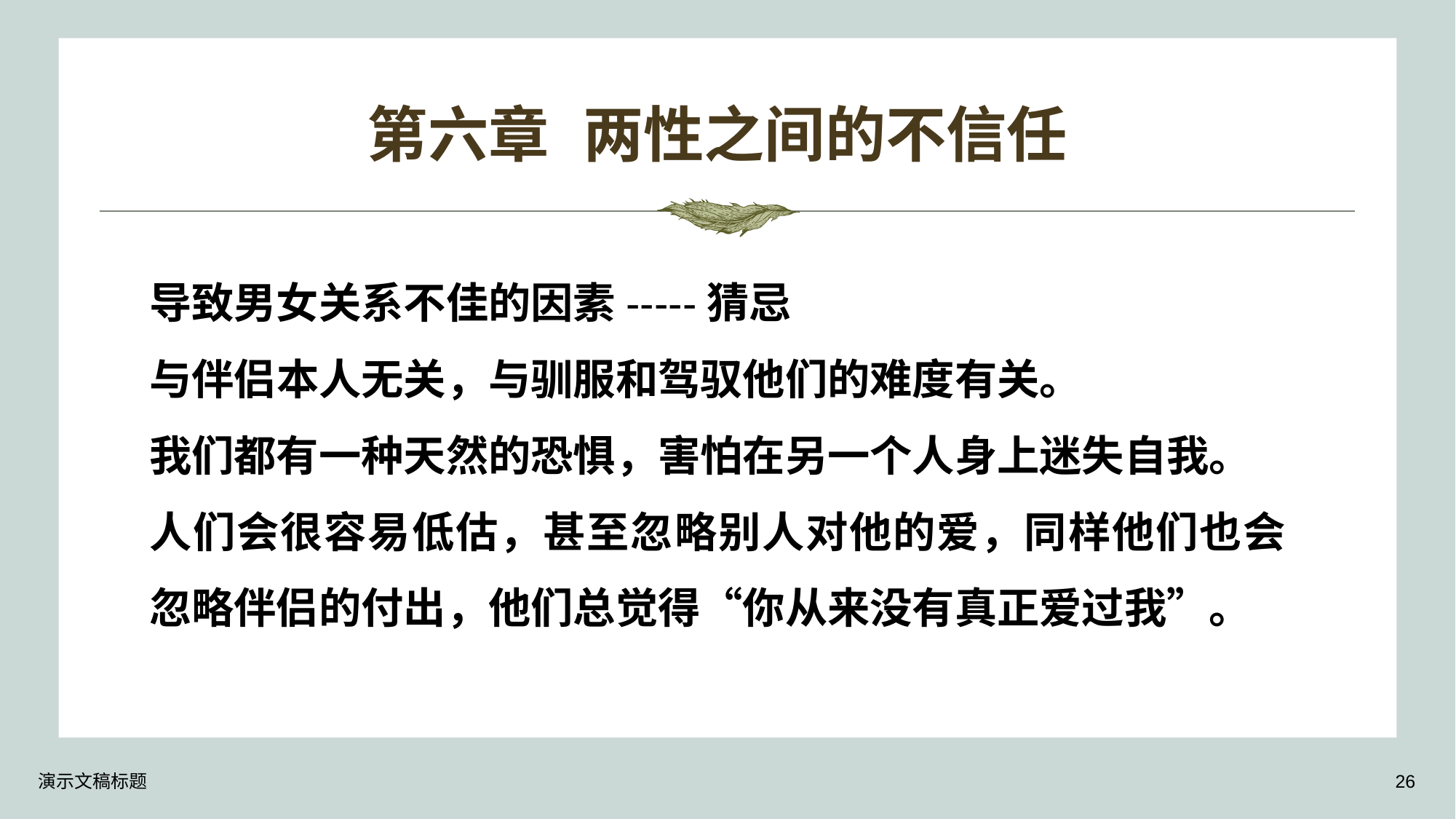

# 第六章  两性之间的不信任
导致男女关系不佳的因素-----猜忌
与伴侣本人无关，与驯服和驾驭他们的难度有关。
我们都有一种天然的恐惧，害怕在另一个人身上迷失自我。
人们会很容易低估，甚至忽略别人对他的爱，同样他们也会忽略伴侣的付出，他们总觉得“你从来没有真正爱过我”。
演示文稿标题
26